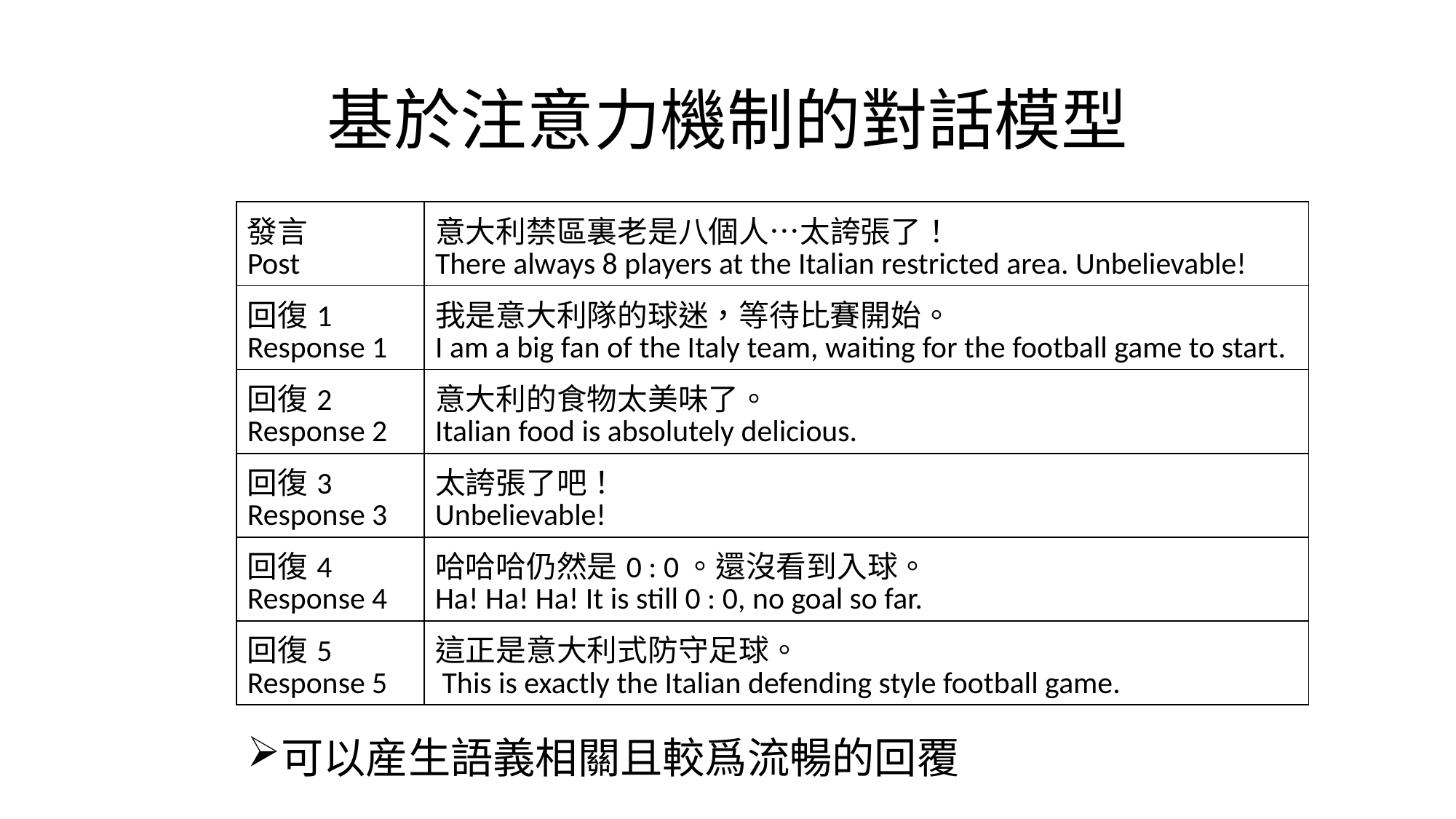

# 基於注意力機制的對話模型
| 發言 Post | 意大利禁區裏老是八個人…太誇張了！ There always 8 players at the Italian restricted area. Unbelievable! |
| --- | --- |
| 回復1 Response 1 | 我是意大利隊的球迷，等待比賽開始。 I am a big fan of the Italy team, waiting for the football game to start. |
| 回復2 Response 2 | 意大利的食物太美味了。 Italian food is absolutely delicious. |
| 回復3 Response 3 | 太誇張了吧！ Unbelievable! |
| 回復4 Response 4 | 哈哈哈仍然是0 : 0。還沒看到入球。 Ha! Ha! Ha! It is still 0 : 0, no goal so far. |
| 回復5 Response 5 | 這正是意大利式防守足球。 This is exactly the Italian defending style football game. |
可以産生語義相關且較爲流暢的回覆